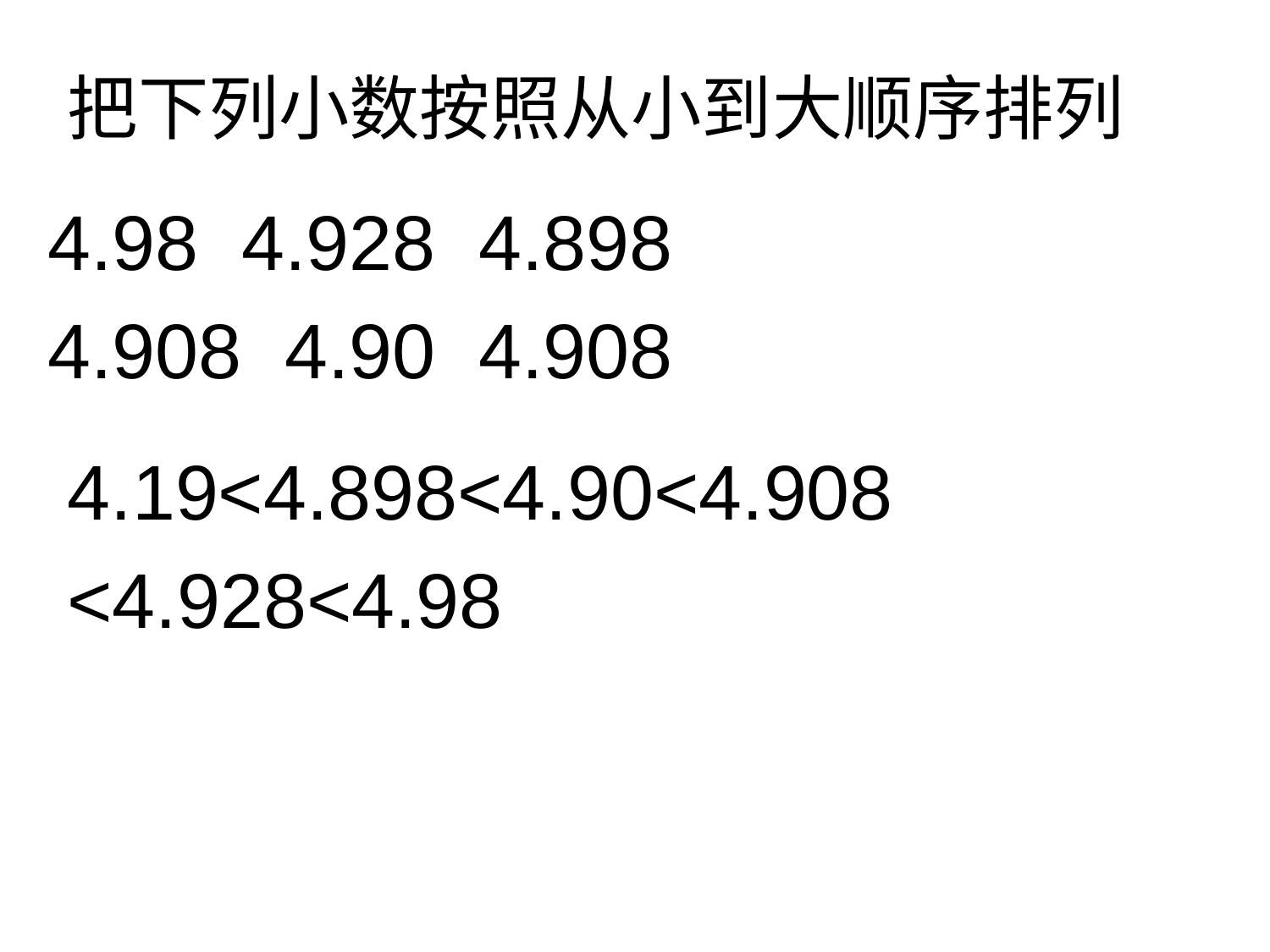

# 把下列小数按照从小到大顺序排列
4.98  4.928  4.898
4.908  4.90  4.908
4.19<4.898<4.90<4.908
<4.928<4.98